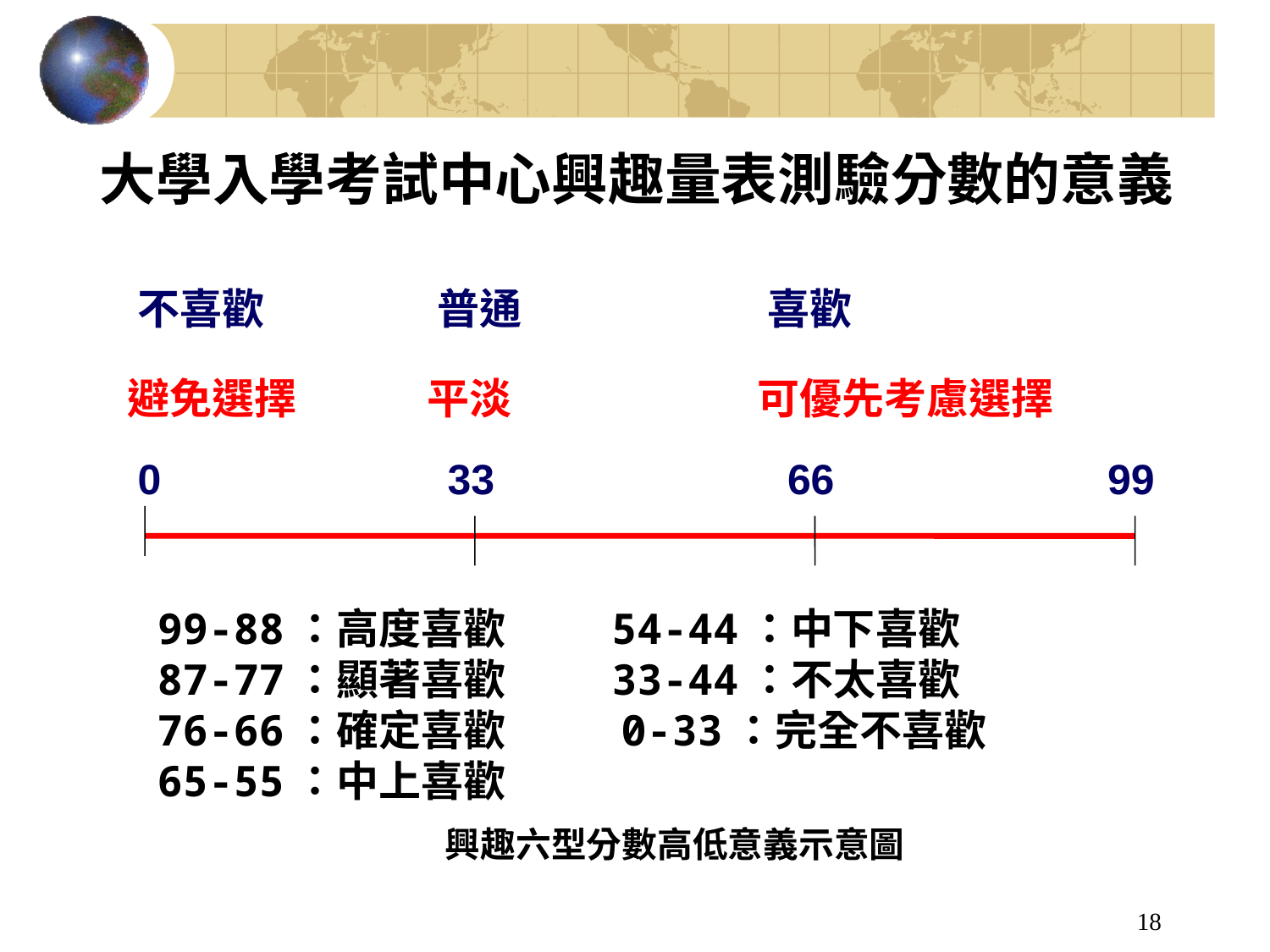

# 大學入學考試中心興趣量表測驗分數的意義
不喜歡
普通
喜歡
避免選擇
平淡
可優先考慮選擇
0
33
66
99

99-88：高度喜歡          54-44：中下喜歡
87-77：顯著喜歡          33-44：不太喜歡
76-66：確定喜歡           0-33：完全不喜歡
65-55：中上喜歡
興趣六型分數高低意義示意圖
18